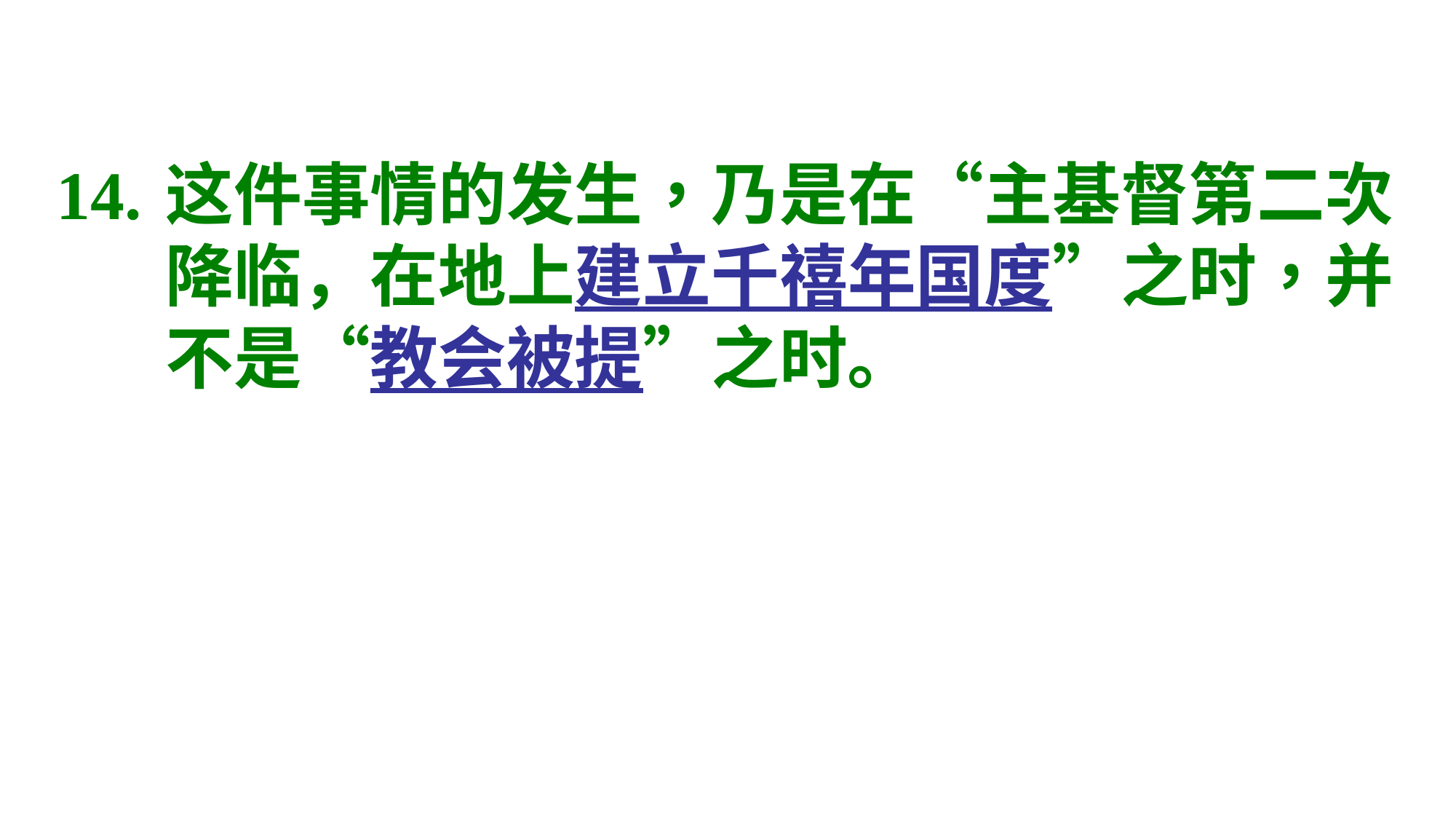

14.	这件事情的发生，乃是在“主基督第二次降临，在地上建立千禧年国度”之时，并不是“教会被提”之时。